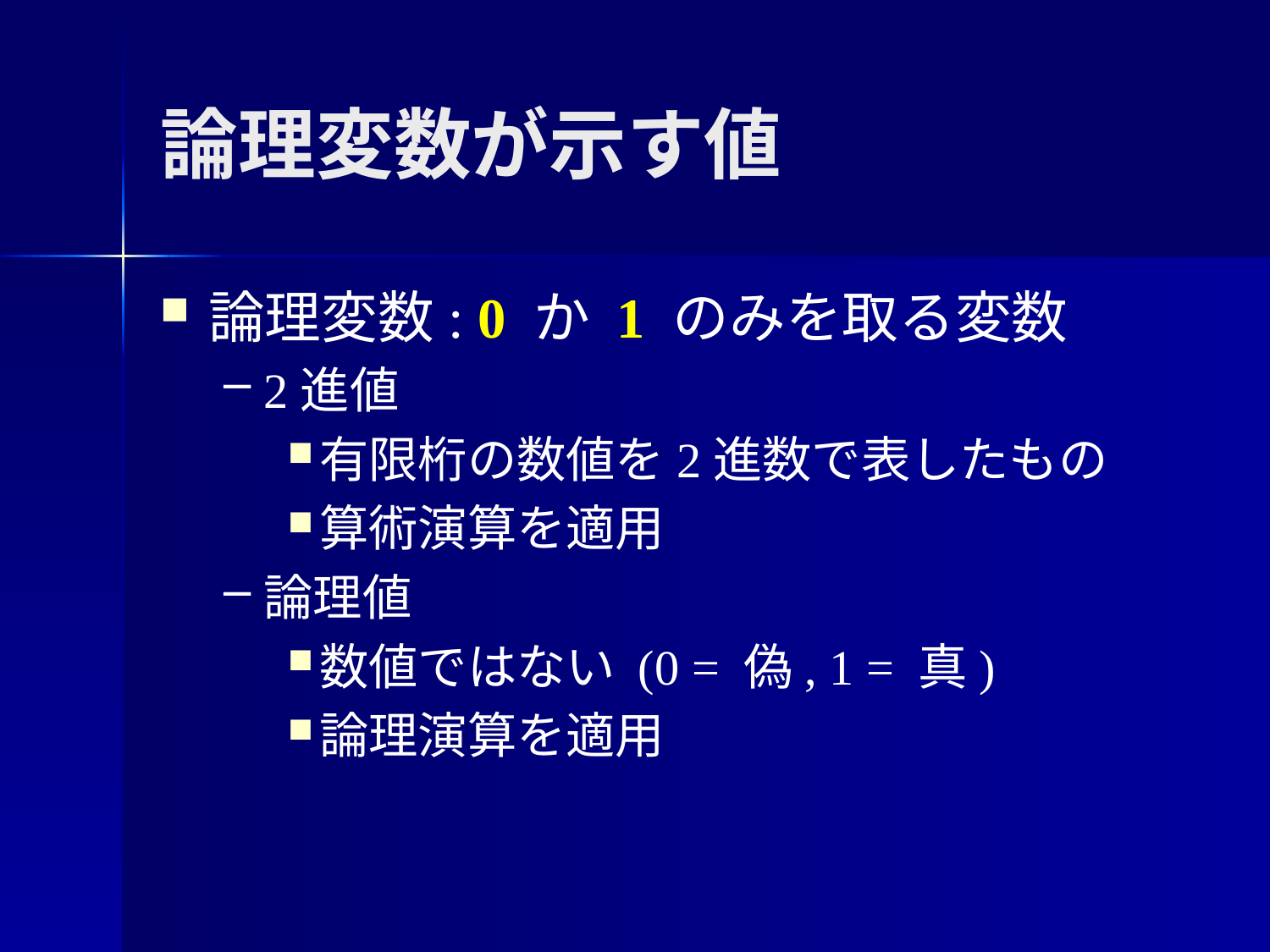

# 論理変数が示す値
論理変数: 0 か 1 のみを取る変数
2進値
有限桁の数値を2進数で表したもの
算術演算を適用
論理値
数値ではない (0 = 偽, 1 = 真)
論理演算を適用